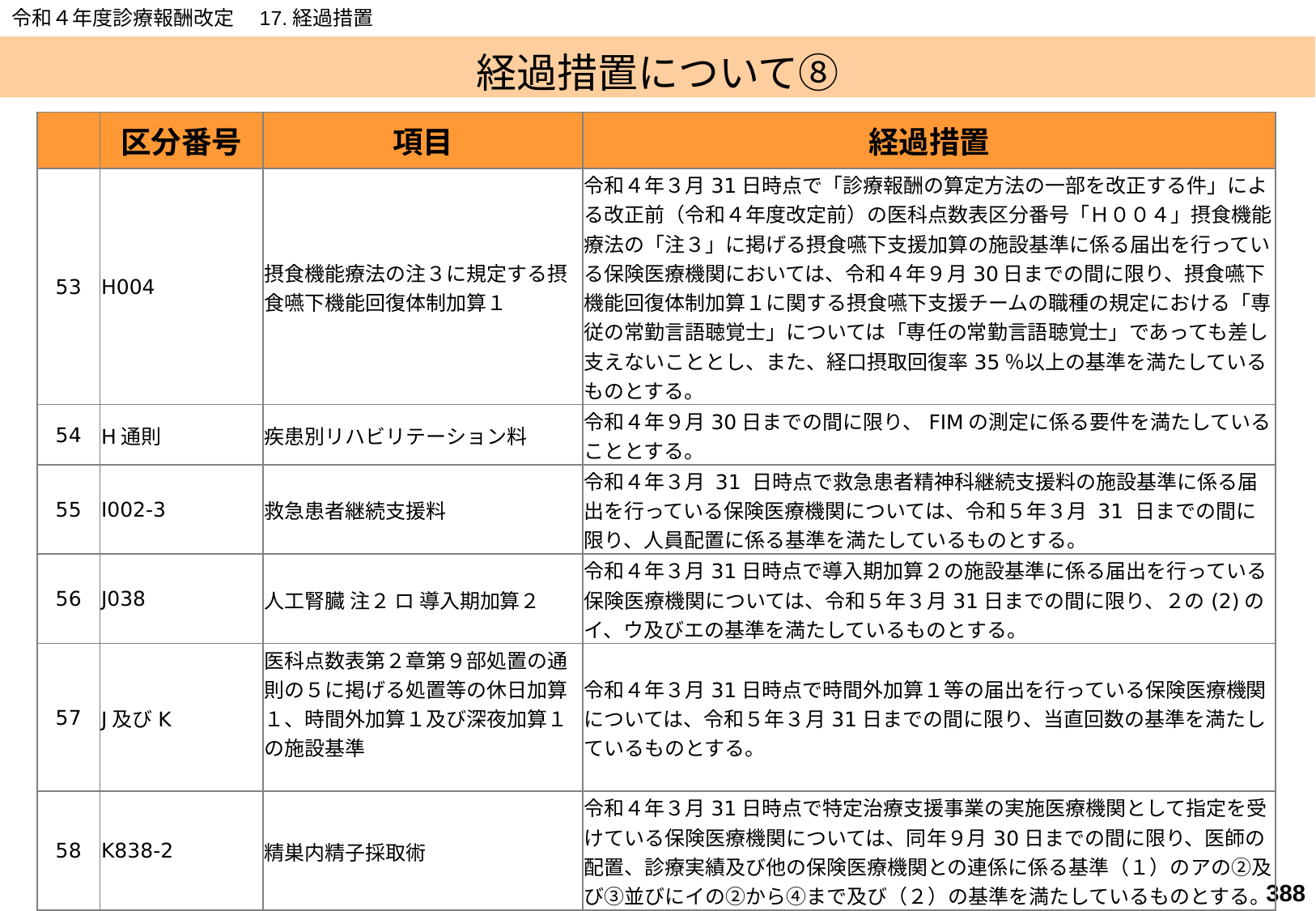

令和４年度診療報酬改定　17.経過措置
# 経過措置について⑧
|  | 区分番号 | 項目 | 経過措置 |
| --- | --- | --- | --- |
| 53 | H004 | 摂食機能療法の注３に規定する摂食嚥下機能回復体制加算１ | 令和４年３月31日時点で「診療報酬の算定方法の一部を改正する件」による改正前（令和４年度改定前）の医科点数表区分番号「Ｈ００４」摂食機能療法の「注３」に掲げる摂食嚥下支援加算の施設基準に係る届出を行っている保険医療機関においては、令和４年９月30日までの間に限り、摂食嚥下機能回復体制加算１に関する摂食嚥下支援チームの職種の規定における「専従の常勤言語聴覚士」については「専任の常勤言語聴覚士」であっても差し支えないこととし、また、経口摂取回復率35％以上の基準を満たしているものとする。 |
| 54 | H通則 | 疾患別リハビリテーション料 | 令和４年９月30日までの間に限り、FIMの測定に係る要件を満たしていることとする。 |
| 55 | I002-3 | 救急患者継続支援料 | 令和４年３月 31 日時点で救急患者精神科継続支援料の施設基準に係る届出を行っている保険医療機関については、令和５年３月 31 日までの間に限り、人員配置に係る基準を満たしているものとする。 |
| 56 | J038 | 人工腎臓 注２ ロ 導入期加算２ | 令和４年３月31日時点で導入期加算２の施設基準に係る届出を行っている保険医療機関については、令和５年３月31日までの間に限り、２の(2)のイ、ウ及びエの基準を満たしているものとする。 |
| 57 | J及びK | 医科点数表第２章第９部処置の通則の５に掲げる処置等の休日加算１、時間外加算１及び深夜加算１の施設基準 | 令和４年３月31日時点で時間外加算１等の届出を行っている保険医療機関については、令和５年３月31日までの間に限り、当直回数の基準を満たしているものとする。 |
| 58 | K838-2 | 精巣内精子採取術 | 令和４年３月31日時点で特定治療支援事業の実施医療機関として指定を受けている保険医療機関については、同年９月30日までの間に限り、医師の配置、診療実績及び他の保険医療機関との連係に係る基準（１）のアの②及び③並びにイの②から④まで及び（２）の基準を満たしているものとする。 |
| 59 | 訪問看護 | 機能強化型訪問看護管理療養費 | 令和４年３月31日時点で、機能強化型訪問看護管理療養費１又は２の届出を行っている訪問看護ステーションについては、令和４年９月30日までの間に限り、「人材育成のための研修等」及び「訪問看護に関する情報提供又は相談」に係る基準を満たしているものとする。 |